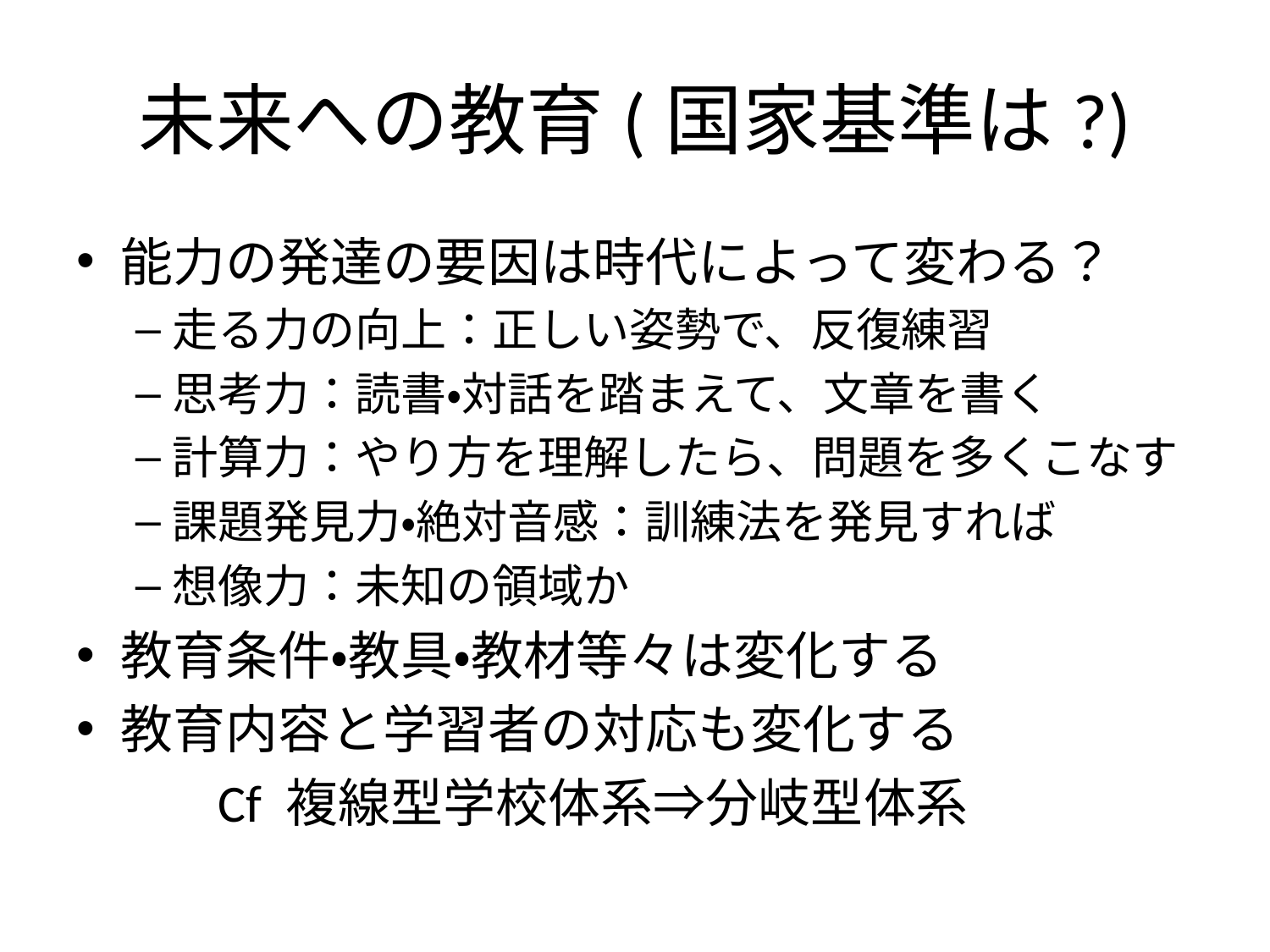

# 未来への教育(国家基準は?)
能力の発達の要因は時代によって変わる？
走る力の向上：正しい姿勢で、反復練習
思考力：読書・対話を踏まえて、文章を書く
計算力：やり方を理解したら、問題を多くこなす
課題発見力・絶対音感：訓練法を発見すれば
想像力：未知の領域か
教育条件・教具・教材等々は変化する
教育内容と学習者の対応も変化する
            Cf 複線型学校体系⇒分岐型体系